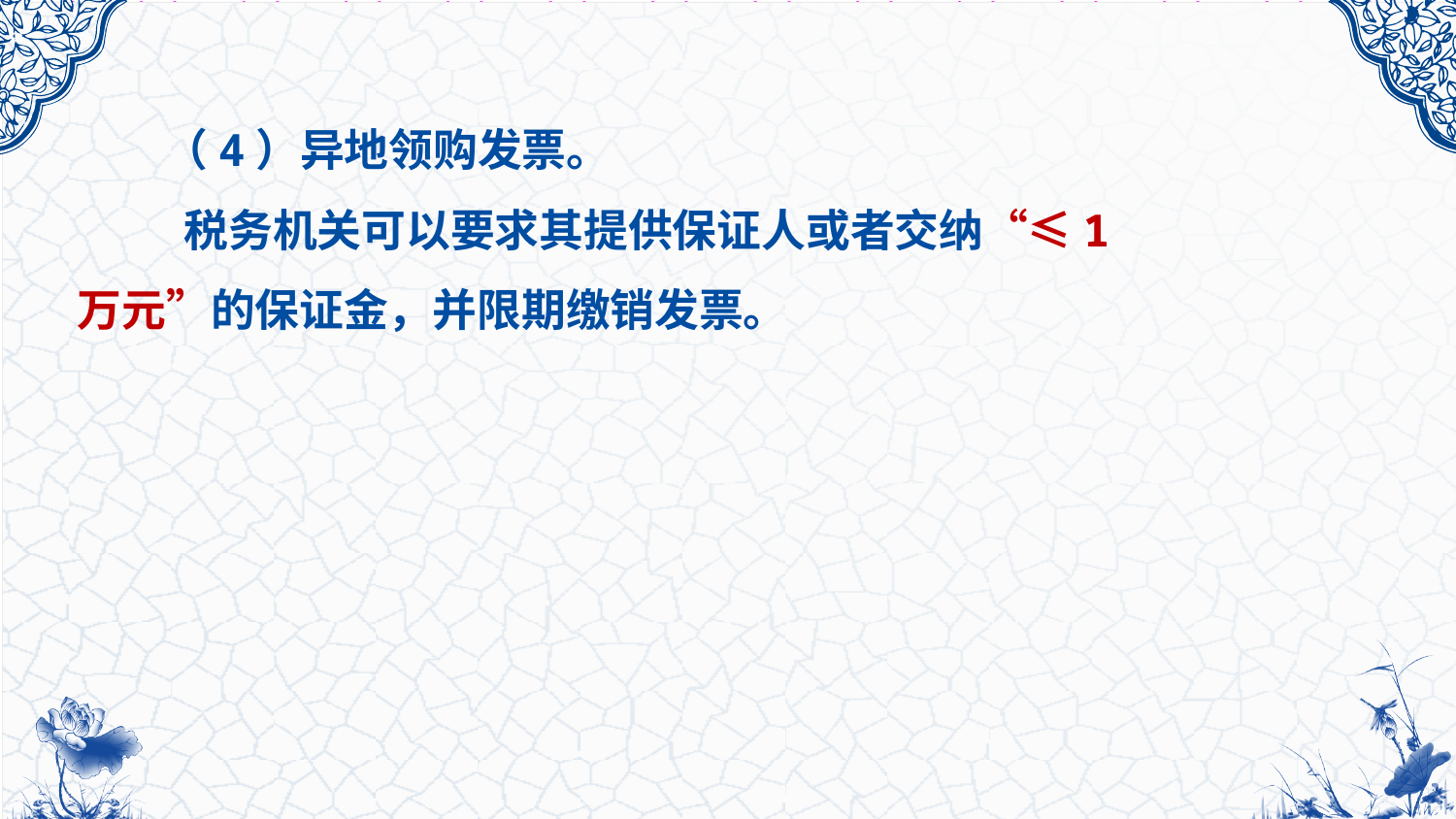

（4）异地领购发票。
 税务机关可以要求其提供保证人或者交纳“≤1 万元”的保证金，并限期缴销发票。